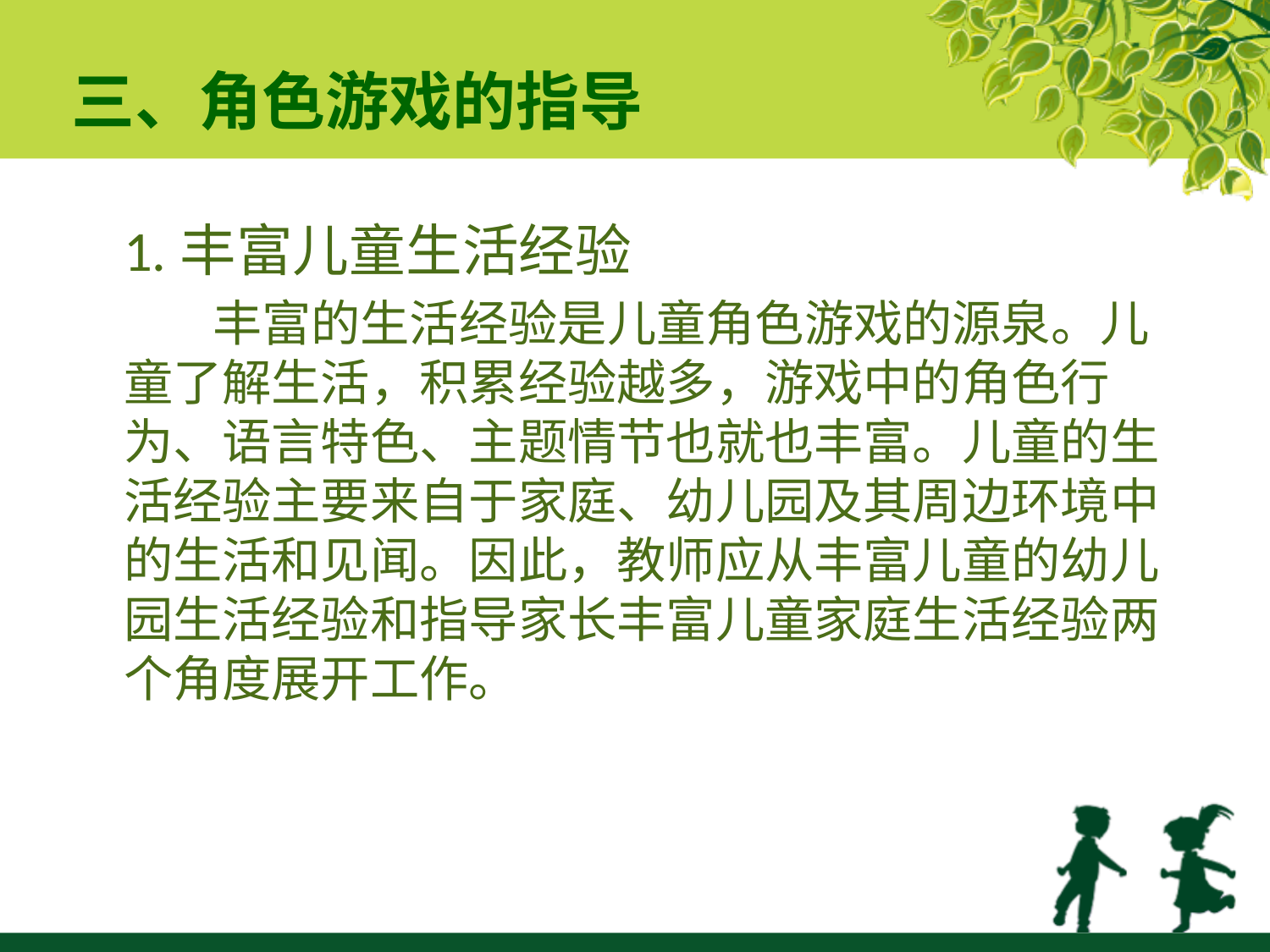

# 三、角色游戏的指导
1.丰富儿童生活经验
       丰富的生活经验是儿童角色游戏的源泉。儿童了解生活，积累经验越多，游戏中的角色行为、语言特色、主题情节也就也丰富。儿童的生活经验主要来自于家庭、幼儿园及其周边环境中的生活和见闻。因此，教师应从丰富儿童的幼儿园生活经验和指导家长丰富儿童家庭生活经验两个角度展开工作。